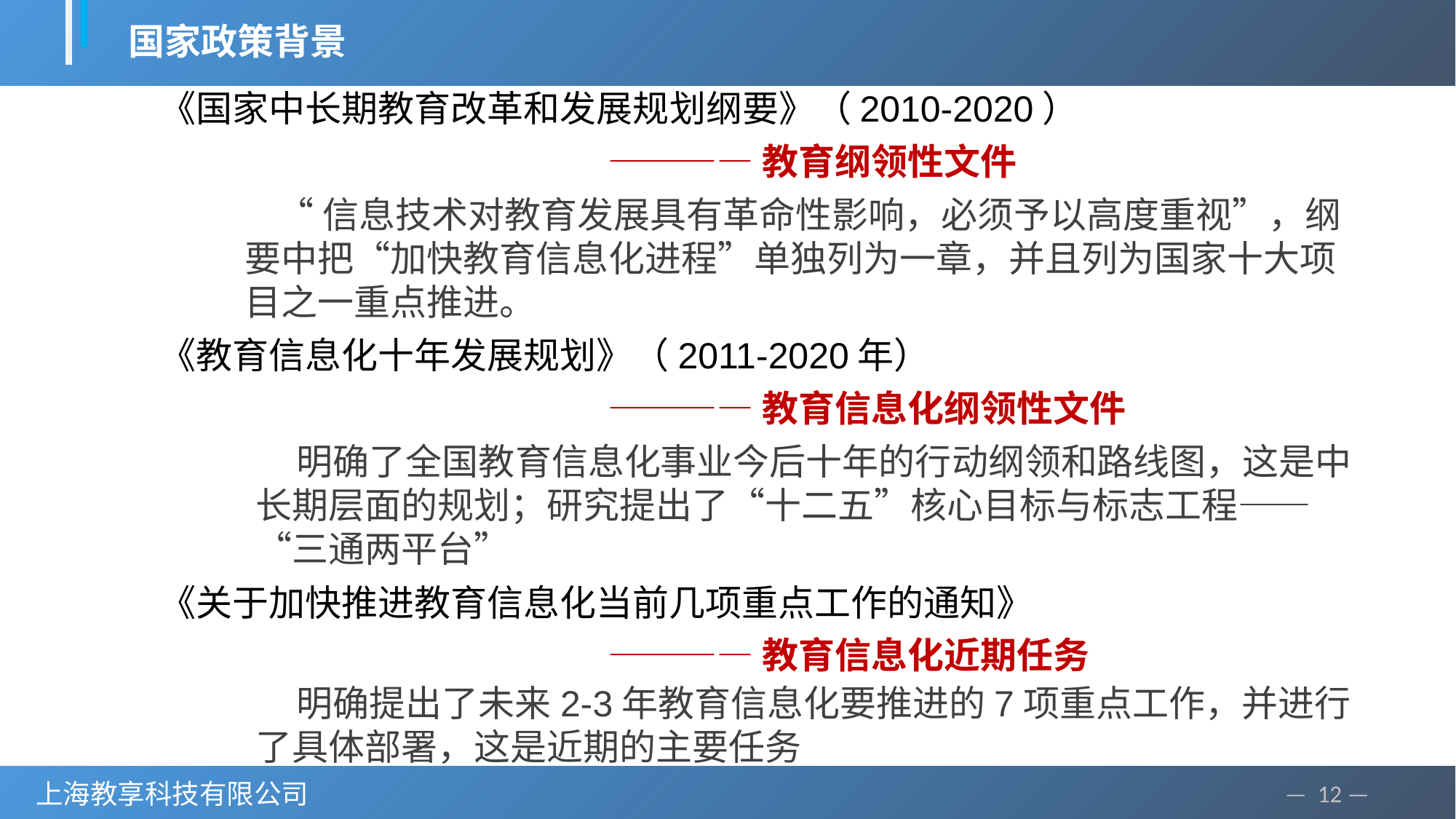

国家政策背景
《国家中长期教育改革和发展规划纲要》（2010-2020）
————教育纲领性文件
    “信息技术对教育发展具有革命性影响，必须予以高度重视”，纲要中把“加快教育信息化进程”单独列为一章，并且列为国家十大项目之一重点推进。
《教育信息化十年发展规划》（2011-2020年）
————教育信息化纲领性文件
    明确了全国教育信息化事业今后十年的行动纲领和路线图，这是中长期层面的规划；研究提出了“十二五”核心目标与标志工程——“三通两平台”
《关于加快推进教育信息化当前几项重点工作的通知》
————教育信息化近期任务
    明确提出了未来2-3年教育信息化要推进的7项重点工作，并进行了具体部署，这是近期的主要任务